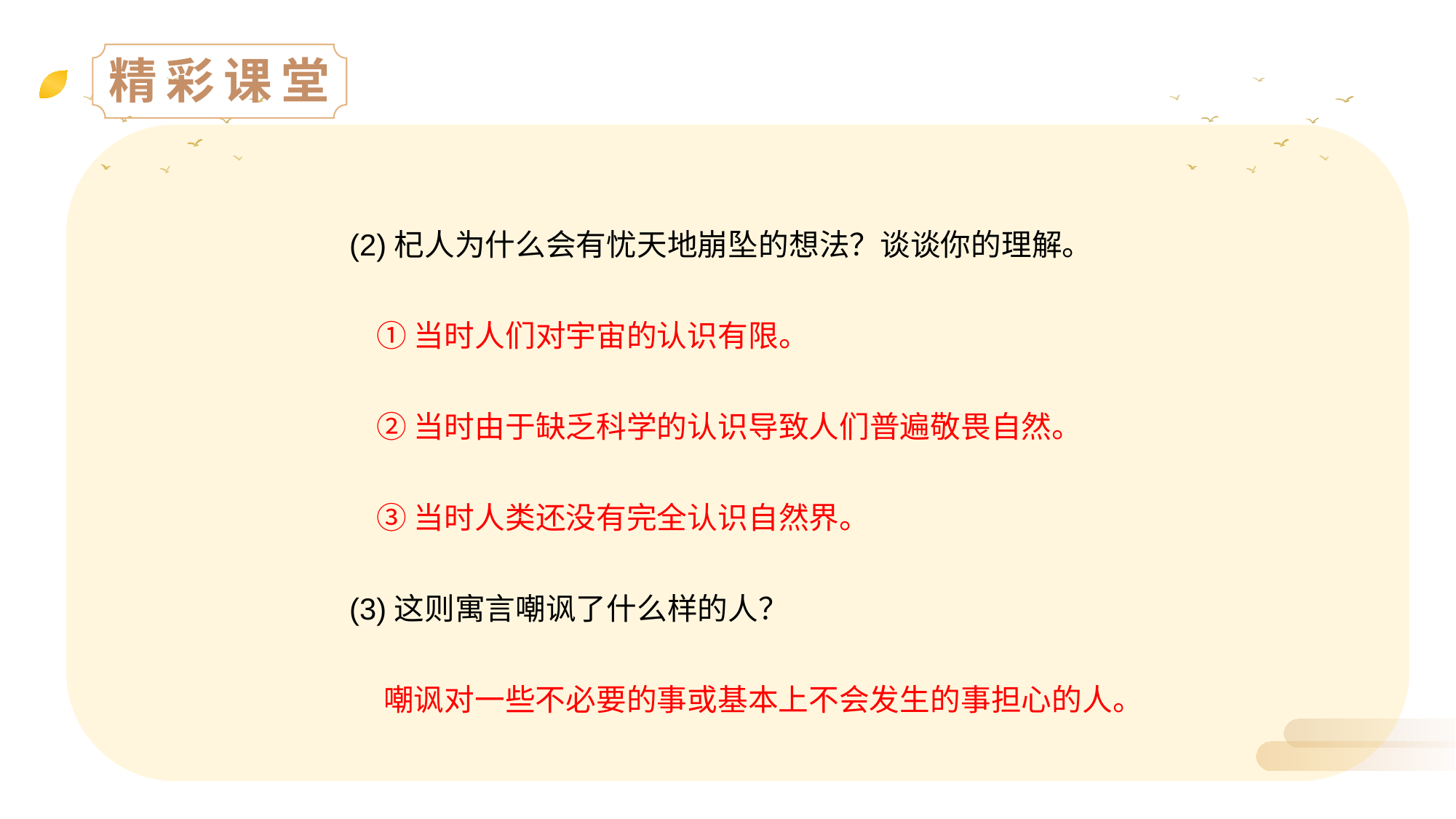

精彩课堂
(2)杞人为什么会有忧天地崩坠的想法？谈谈你的理解。
    ①当时人们对宇宙的认识有限。
    ②当时由于缺乏科学的认识导致人们普遍敬畏自然。
    ③当时人类还没有完全认识自然界。
(3)这则寓言嘲讽了什么样的人？
    嘲讽对一些不必要的事或基本上不会发生的事担心的人。